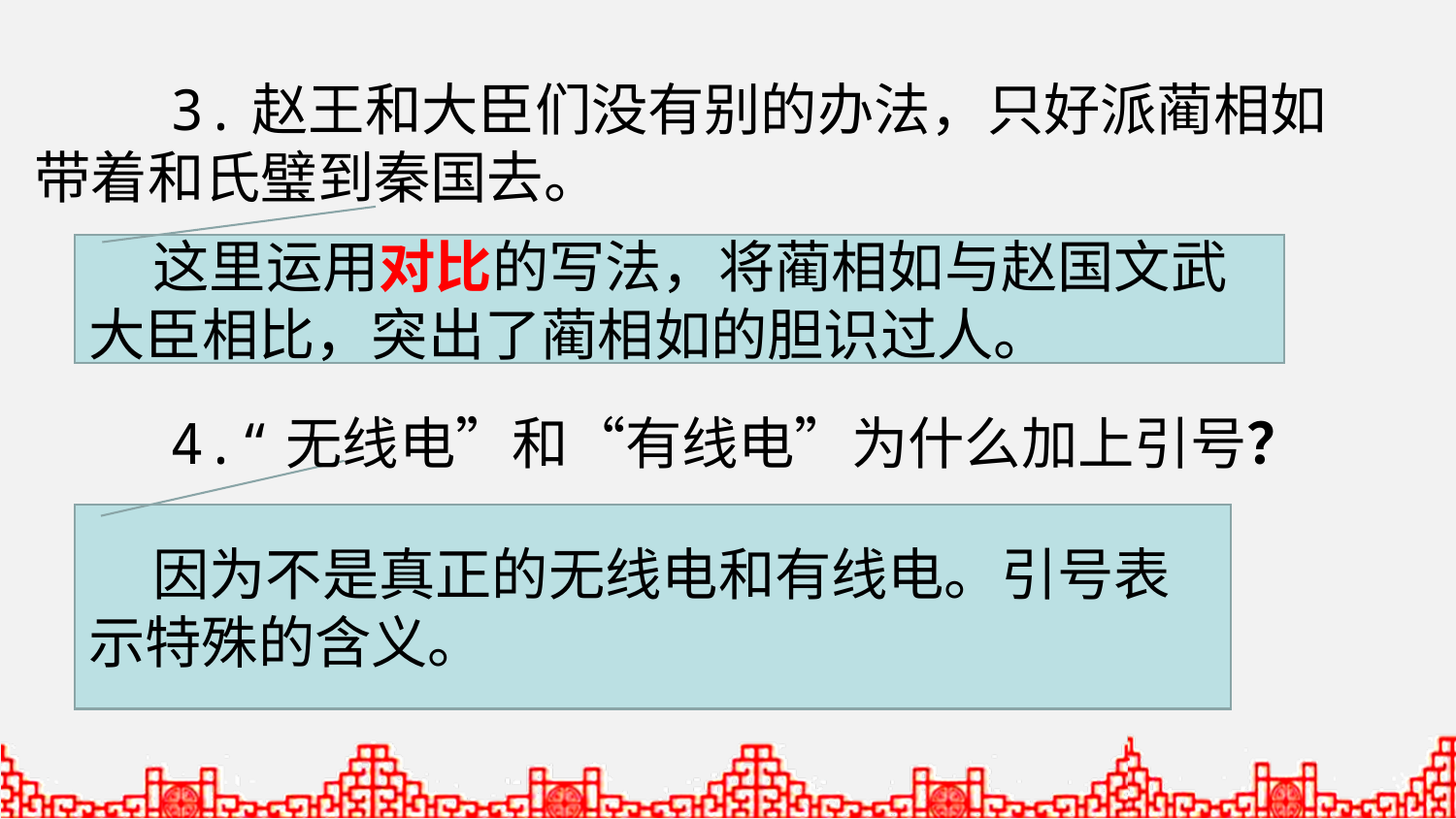

3.赵王和大臣们没有别的办法，只好派蔺相如带着和氏璧到秦国去。
    这里运用对比的写法，将蔺相如与赵国文武大臣相比，突出了蔺相如的胆识过人。
    4.“无线电”和“有线电”为什么加上引号？
    因为不是真正的无线电和有线电。引号表示特殊的含义。